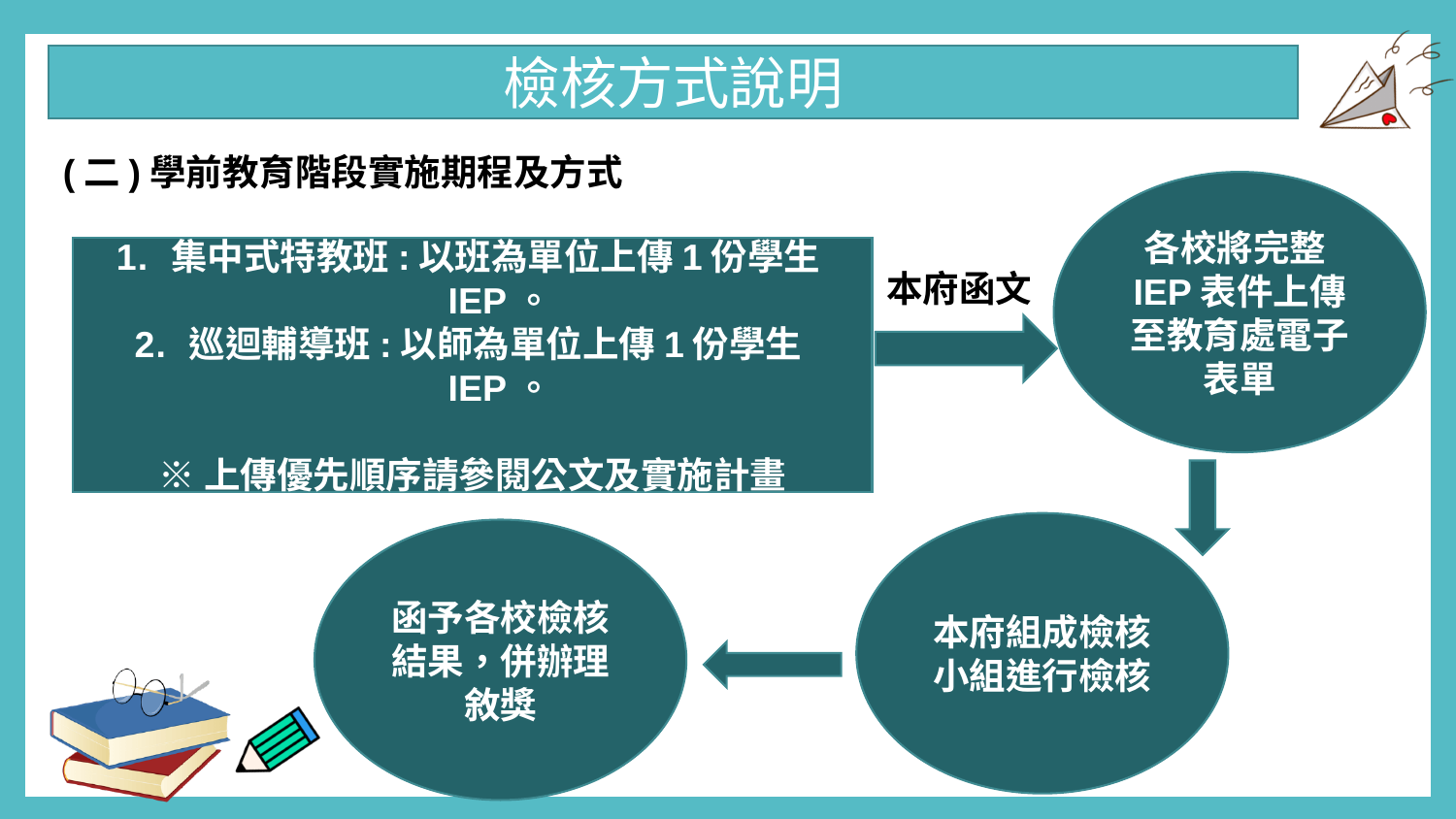

檢核方式說明
(二)學前教育階段實施期程及方式
各校將完整IEP表件上傳至教育處電子表單
集中式特教班:以班為單位上傳1份學生IEP。
巡迴輔導班:以師為單位上傳1份學生IEP。

※上傳優先順序請參閱公文及實施計畫
本府函文

本府組成檢核小組進行檢核
函予各校檢核結果，併辦理敘獎